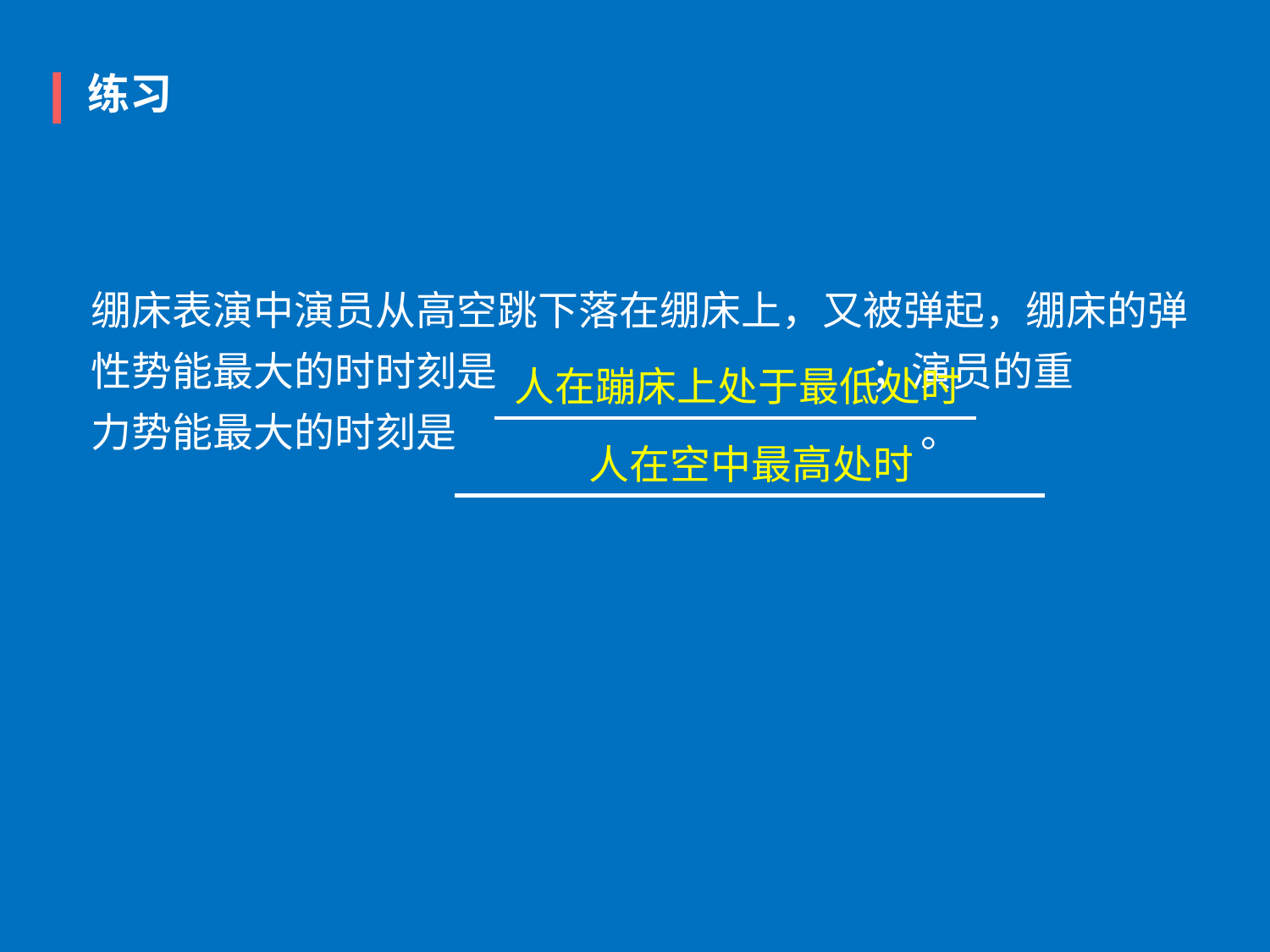

练习

绷床表演中演员从高空跳下落在绷床上，又被弹起，绷床的弹
性势能最大的时时刻是                                         ；演员的重
力势能最大的时刻是                                                   。
人在蹦床上处于最低处时
人在空中最高处时